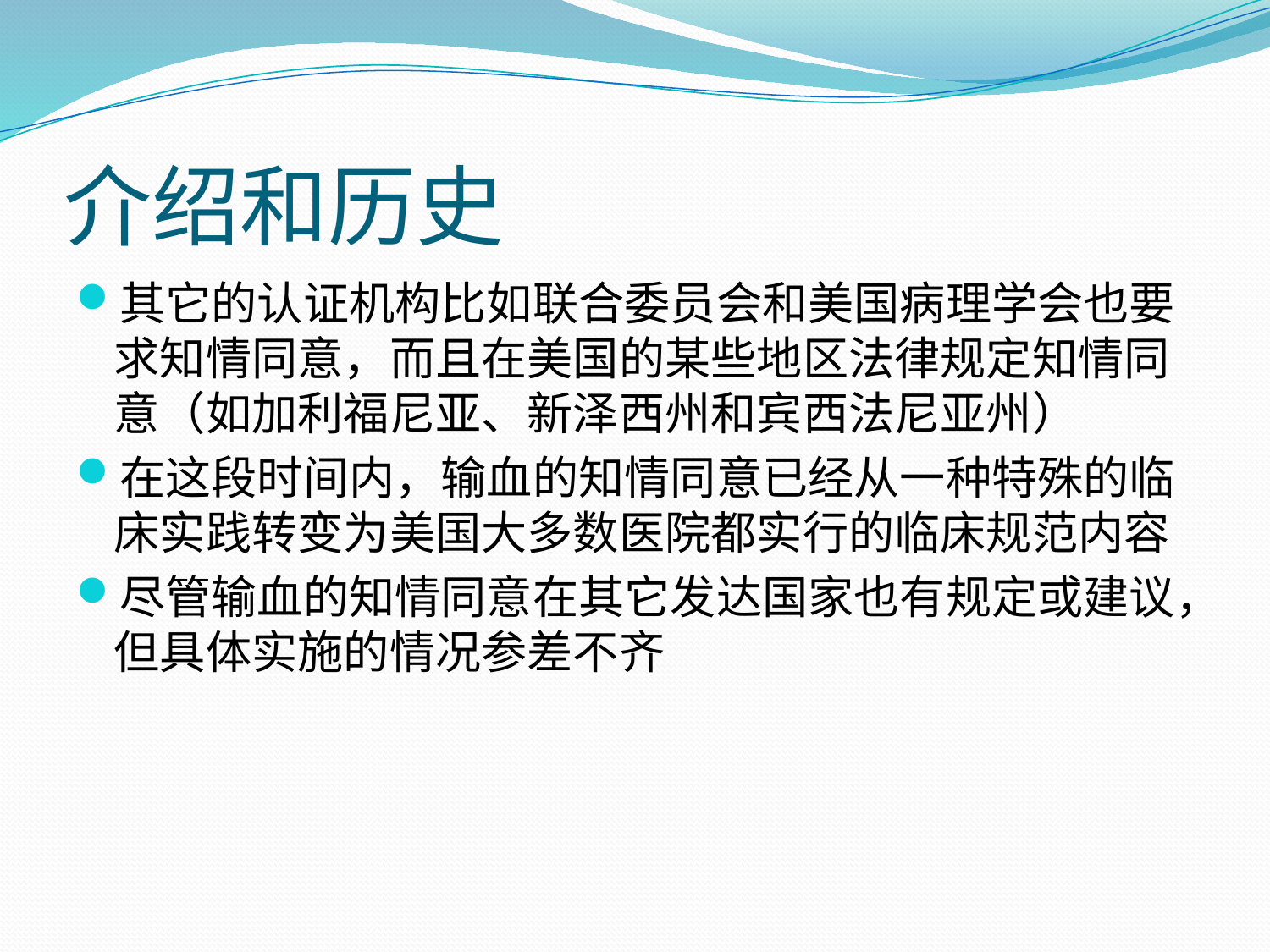

# 介绍和历史
其它的认证机构比如联合委员会和美国病理学会也要求知情同意，而且在美国的某些地区法律规定知情同意（如加利福尼亚、新泽西州和宾西法尼亚州）
在这段时间内，输血的知情同意已经从一种特殊的临床实践转变为美国大多数医院都实行的临床规范内容
尽管输血的知情同意在其它发达国家也有规定或建议，但具体实施的情况参差不齐